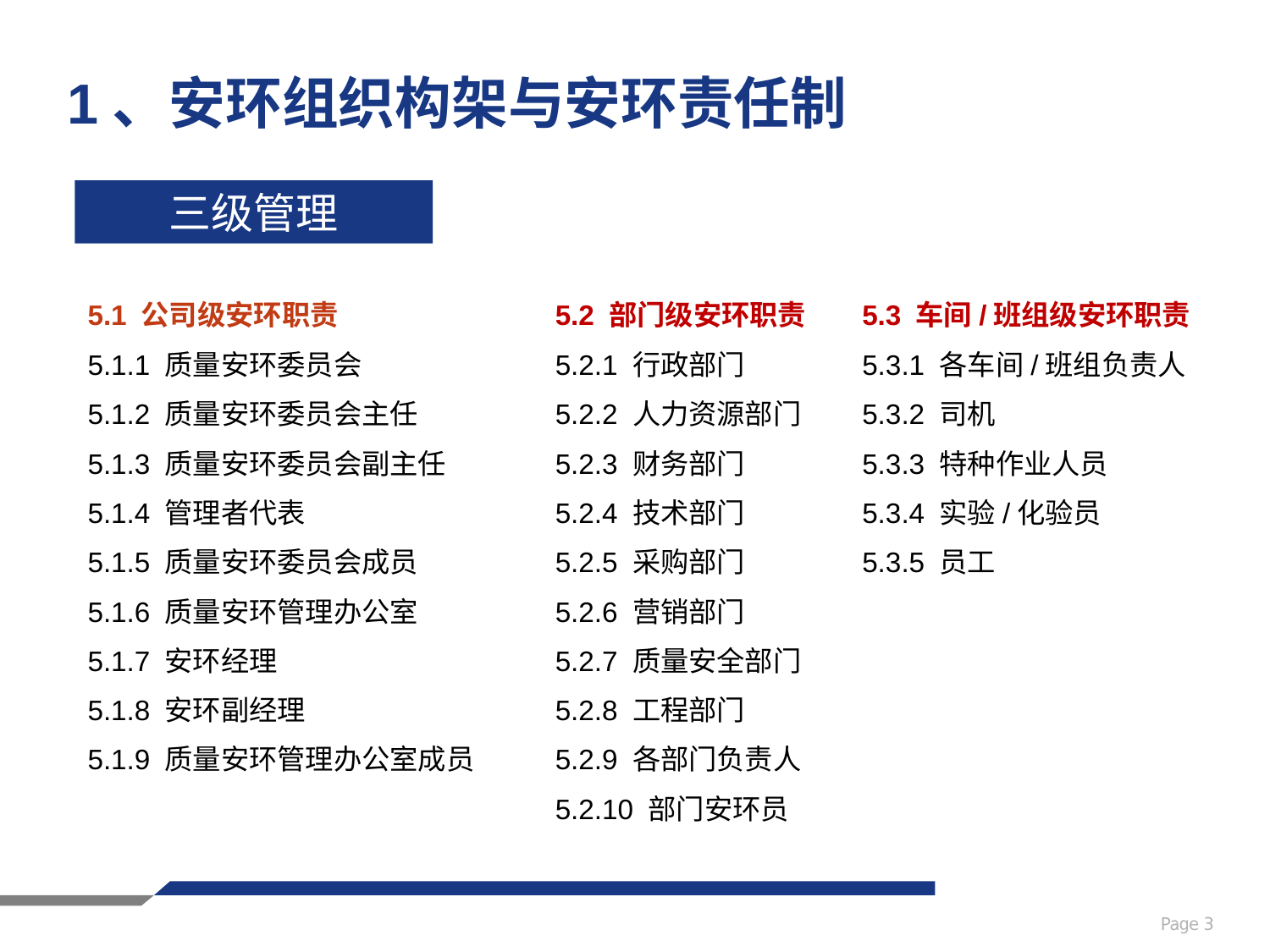

# 1、安环组织构架与安环责任制
三级管理
5.1 公司级安环职责
5.1.1 质量安环委员会
5.1.2 质量安环委员会主任
5.1.3 质量安环委员会副主任
5.1.4 管理者代表
5.1.5 质量安环委员会成员
5.1.6 质量安环管理办公室
5.1.7 安环经理
5.1.8 安环副经理
5.1.9 质量安环管理办公室成员
5.2 部门级安环职责
5.2.1 行政部门
5.2.2 人力资源部门
5.2.3 财务部门
5.2.4 技术部门
5.2.5 采购部门
5.2.6 营销部门
5.2.7 质量安全部门
5.2.8 工程部门
5.2.9 各部门负责人
5.2.10 部门安环员
5.3 车间/班组级安环职责
5.3.1 各车间/班组负责人
5.3.2 司机
5.3.3 特种作业人员
5.3.4 实验/化验员
5.3.5 员工
Page 3